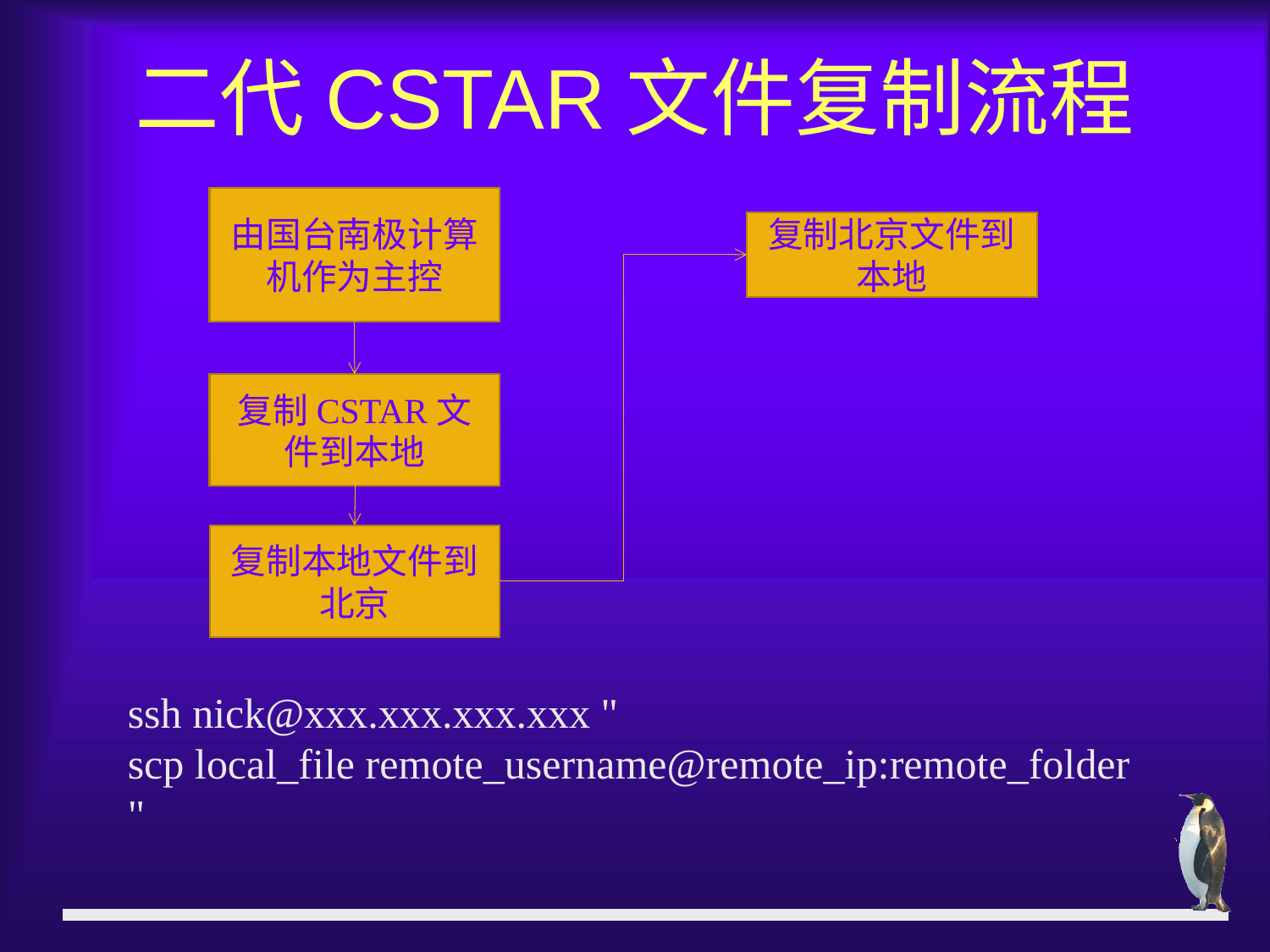

# 二代CSTAR文件复制流程
由国台南极计算机作为主控
复制北京文件到本地
复制CSTAR文件到本地
复制本地文件到北京
ssh nick@xxx.xxx.xxx.xxx "
scp local_file remote_username@remote_ip:remote_folder  "